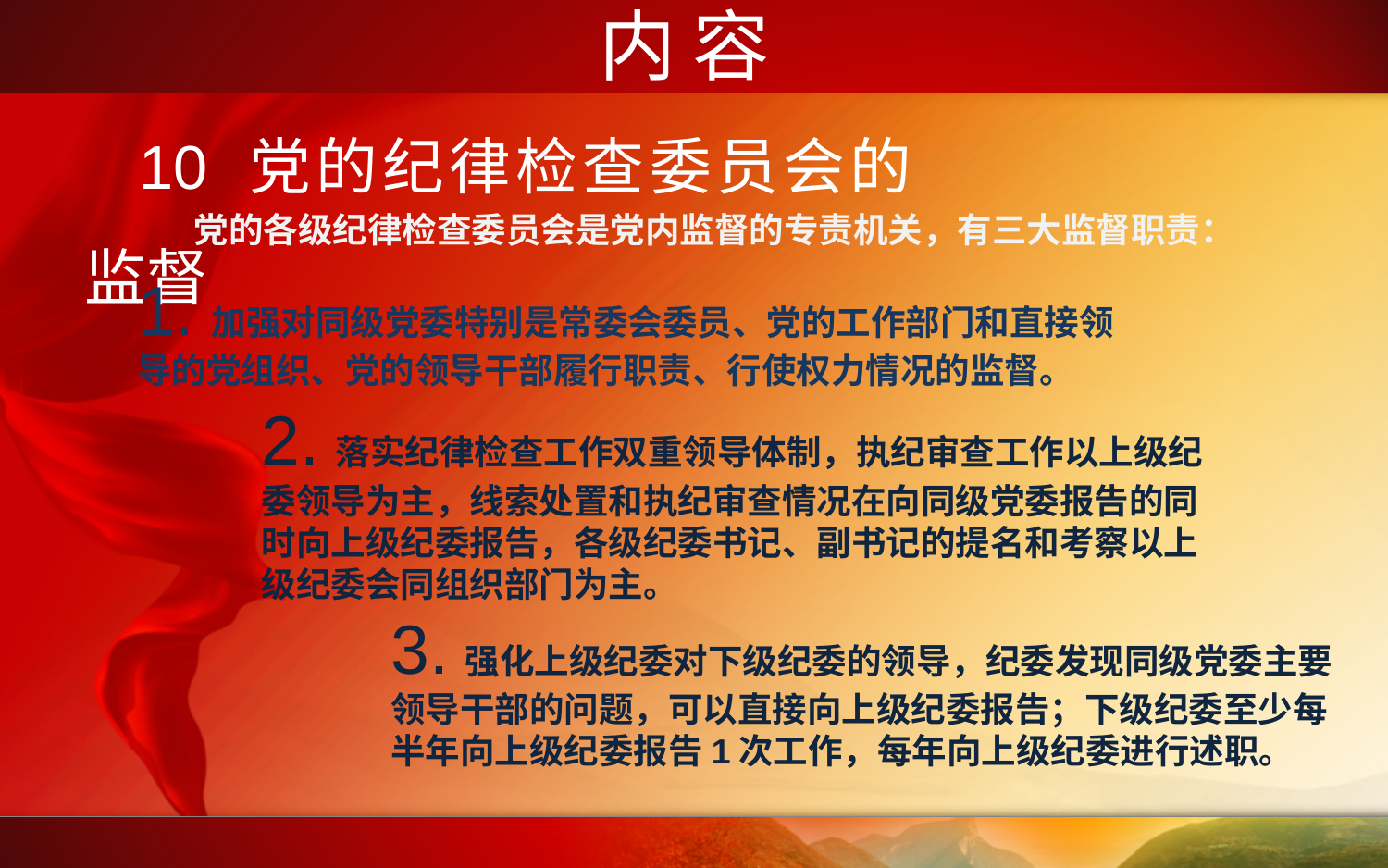

内 容
10 党的纪律检查委员会的监督
党的各级纪律检查委员会是党内监督的专责机关，有三大监督职责：
1.加强对同级党委特别是常委会委员、党的工作部门和直接领导的党组织、党的领导干部履行职责、行使权力情况的监督。
2.落实纪律检查工作双重领导体制，执纪审查工作以上级纪委领导为主，线索处置和执纪审查情况在向同级党委报告的同时向上级纪委报告，各级纪委书记、副书记的提名和考察以上级纪委会同组织部门为主。
3.强化上级纪委对下级纪委的领导，纪委发现同级党委主要领导干部的问题，可以直接向上级纪委报告；下级纪委至少每半年向上级纪委报告1次工作，每年向上级纪委进行述职。